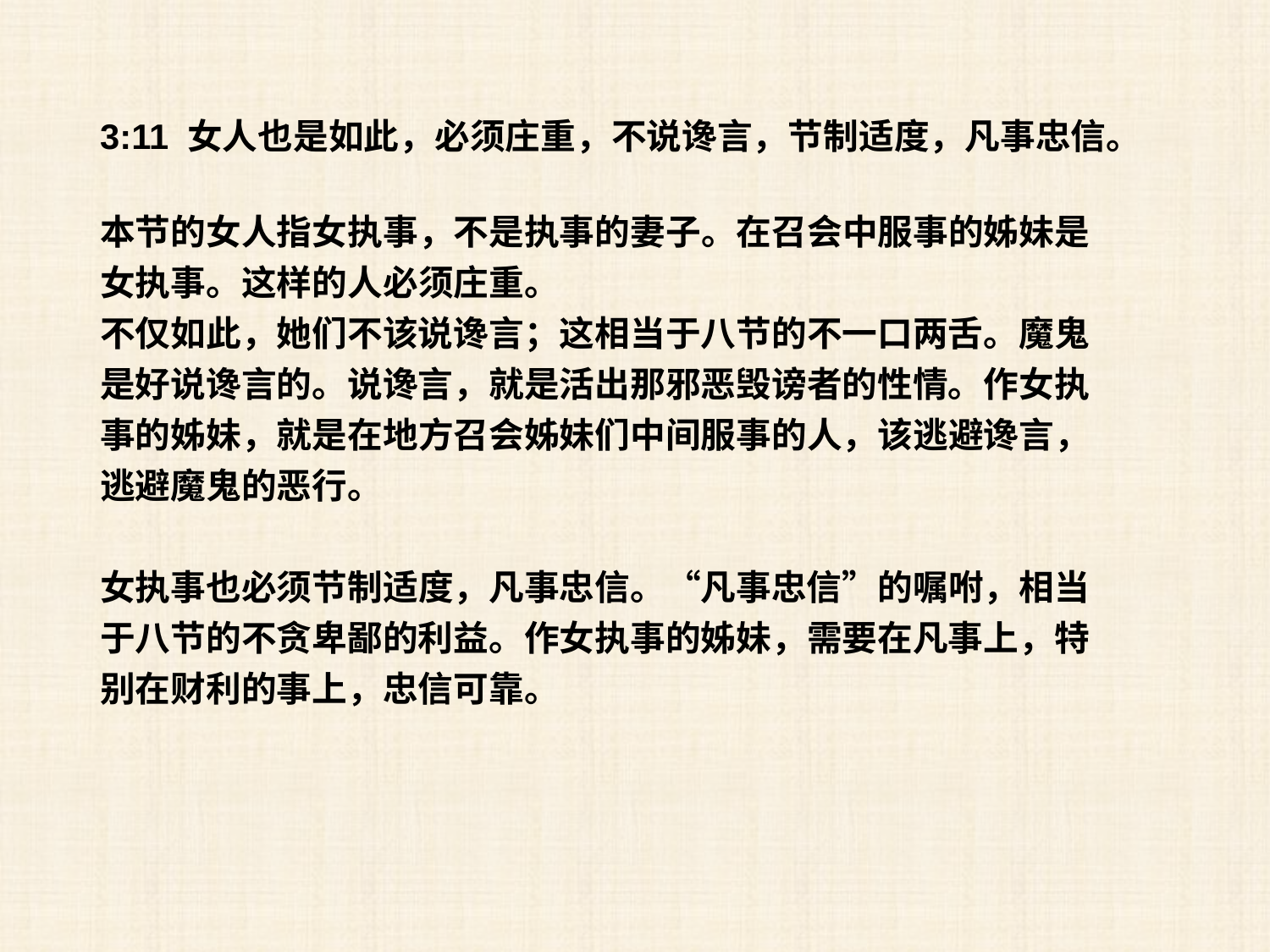

3:11 女人也是如此，必须庄重，不说谗言，节制适度，凡事忠信。
本节的女人指女执事，不是执事的妻子。在召会中服事的姊妹是女执事。这样的人必须庄重。
不仅如此，她们不该说谗言；这相当于八节的不一口两舌。魔鬼是好说谗言的。说谗言，就是活出那邪恶毁谤者的性情。作女执事的姊妹，就是在地方召会姊妹们中间服事的人，该逃避谗言，逃避魔鬼的恶行。

女执事也必须节制适度，凡事忠信。“凡事忠信”的嘱咐，相当于八节的不贪卑鄙的利益。作女执事的姊妹，需要在凡事上，特别在财利的事上，忠信可靠。